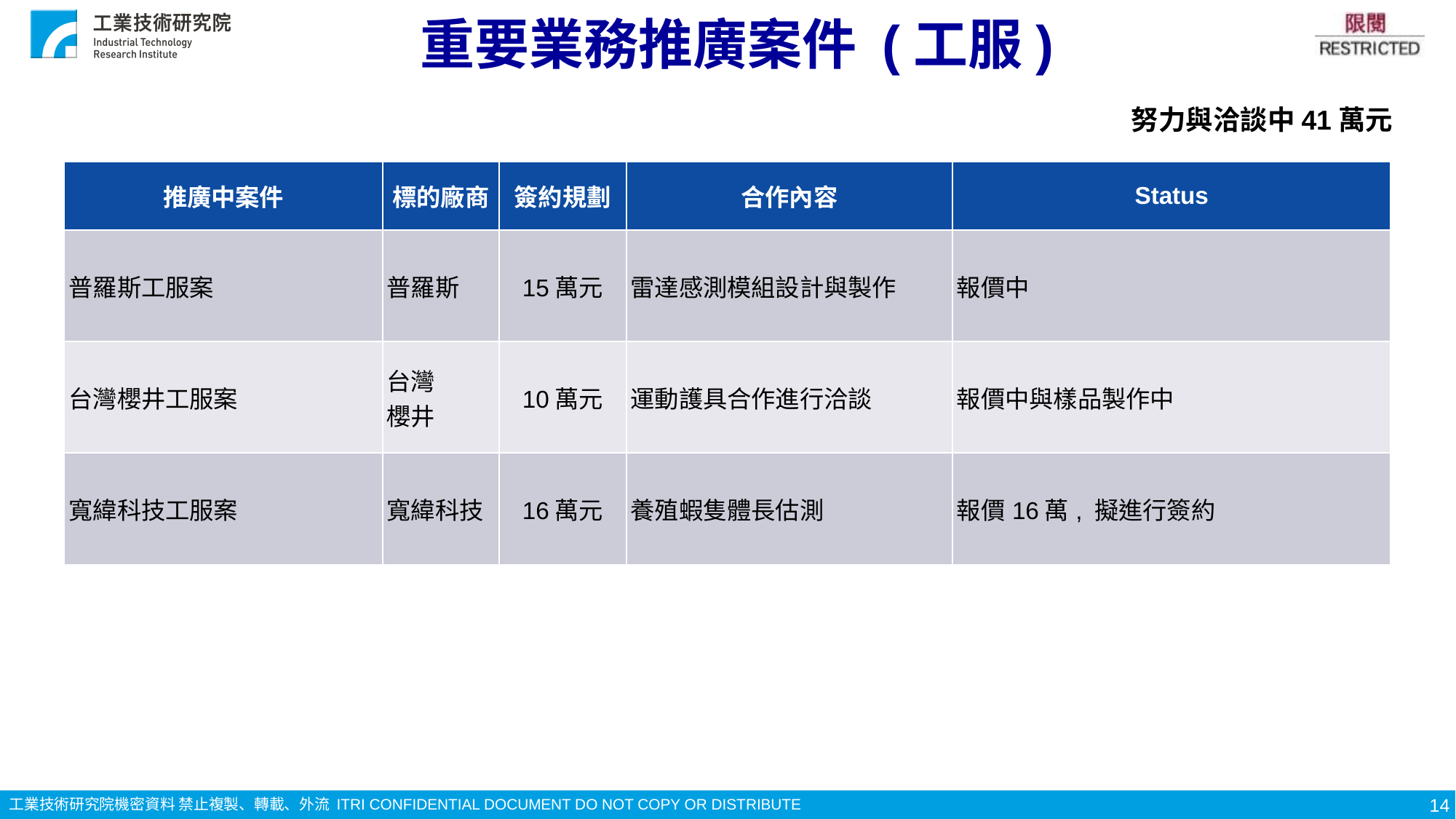

# 重要業務推廣案件 (工服)
努力與洽談中41萬元
| 推廣中案件 | 標的廠商 | 簽約規劃 | 合作內容 | Status |
| --- | --- | --- | --- | --- |
| 普羅斯工服案 | 普羅斯 | 15萬元 | 雷達感測模組設計與製作 | 報價中 |
| 台灣櫻井工服案 | 台灣 櫻井 | 10萬元 | 運動護具合作進行洽談 | 報價中與樣品製作中 |
| 寬緯科技工服案 | 寬緯科技 | 16萬元 | 養殖蝦隻體長估測 | 報價16萬, 擬進行簽約 |
14